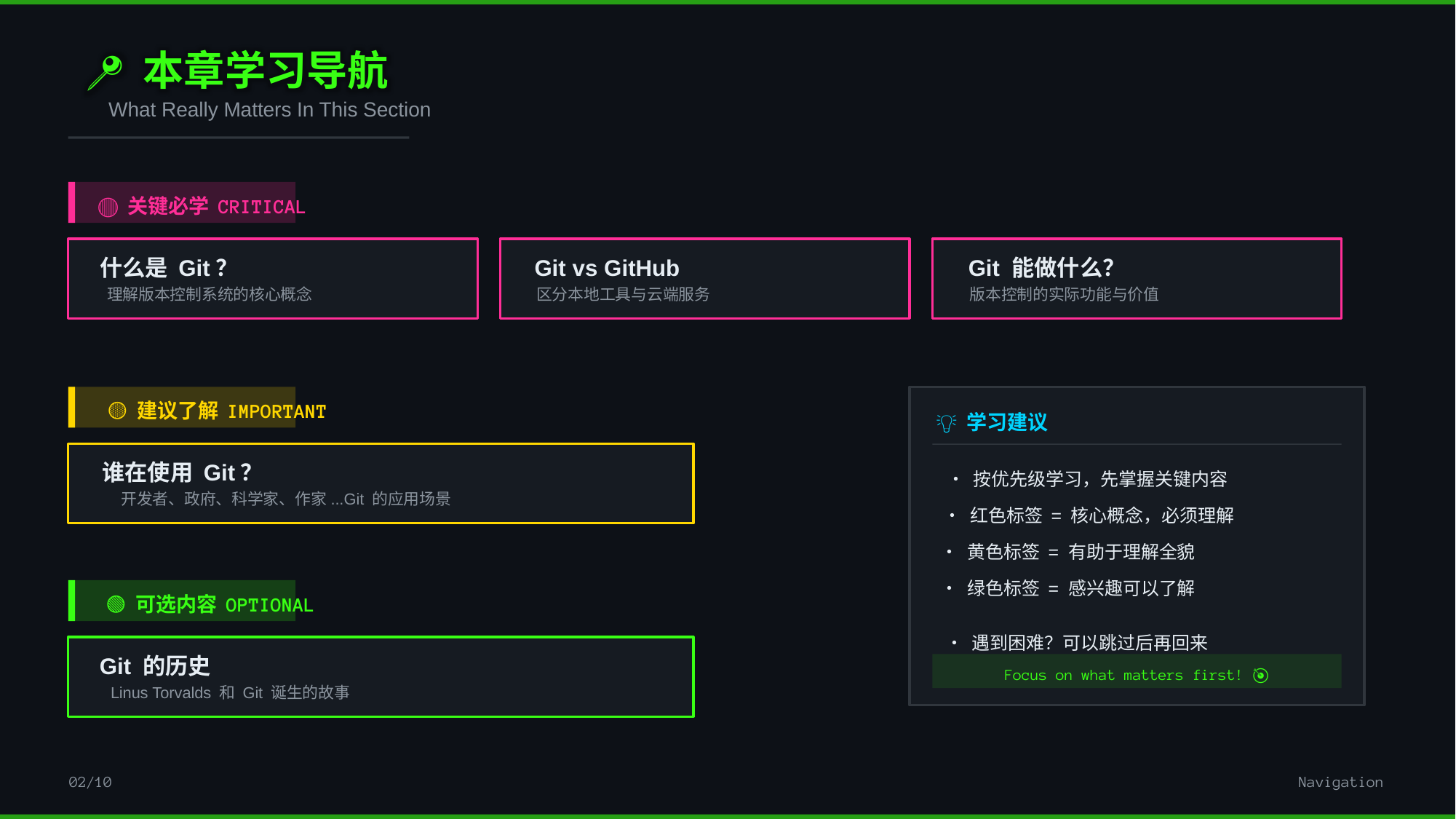

📍 本章学习导航
What Really Matters In This Section

🔴 关键必学 CRITICAL

什么是 Git？
Git vs GitHub
Git 能做什么？
理解版本控制系统的核心概念
区分本地工具与云端服务
版本控制的实际功能与价值

🟡 建议了解 IMPORTANT

谁在使用 Git？
开发者、政府、科学家、作家...Git 的应用场景

💡 学习建议

• 按优先级学习，先掌握关键内容
• 红色标签 = 核心概念，必须理解
• 黄色标签 = 有助于理解全貌
• 绿色标签 = 感兴趣可以了解
• 遇到困难？可以跳过后再回来

Focus on what matters first! 🎯

🟢 可选内容 OPTIONAL

Git 的历史
Linus Torvalds 和 Git 诞生的故事
02/10
Navigation